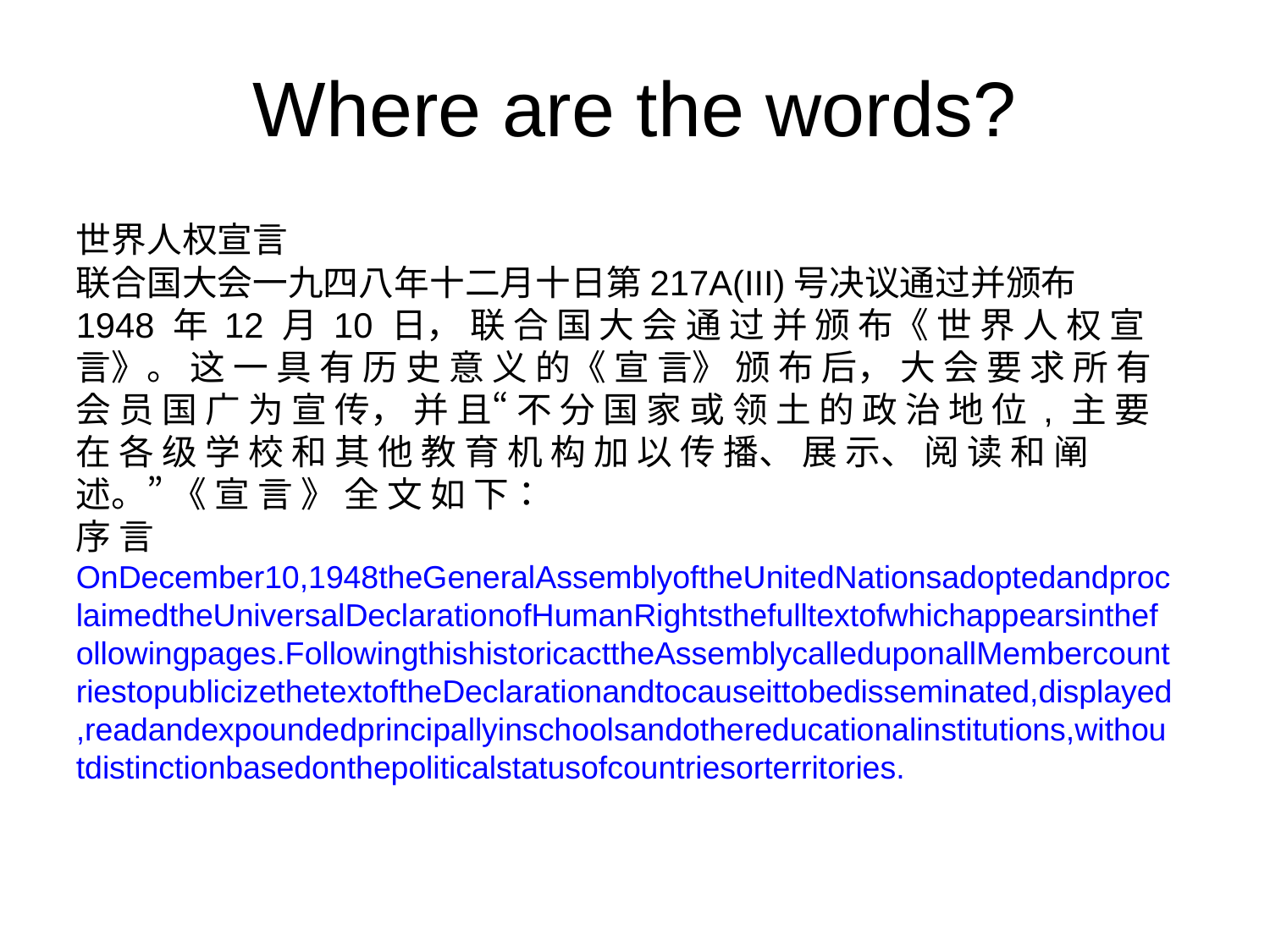

Where are the words?
世界人权宣言
联合国大会一九四八年十二月十日第217A(III)号决议通过并颁布
1948 年 12 月 10 日， 联 合 国 大 会 通 过 并 颁 布《 世 界 人 权 宣 言》。 这 一 具 有 历 史 意 义 的《 宣 言》 颁 布 后， 大 会 要 求 所 有 会 员 国 广 为 宣 传， 并 且“ 不 分 国 家 或 领 土 的 政 治 地 位 , 主 要 在 各 级 学 校 和 其 他 教 育 机 构 加 以 传 播、 展 示、 阅 读 和 阐 述。” 《 宣 言 》 全 文 如 下：
序 言
OnDecember10,1948theGeneralAssemblyoftheUnitedNationsadoptedandproclaimedtheUniversalDeclarationofHumanRightsthefulltextofwhichappearsinthefollowingpages.FollowingthishistoricacttheAssemblycalleduponallMembercountriestopublicizethetextoftheDeclarationandtocauseittobedisseminated,displayed,readandexpoundedprincipallyinschoolsandothereducationalinstitutions,withoutdistinctionbasedonthepoliticalstatusofcountriesorterritories.